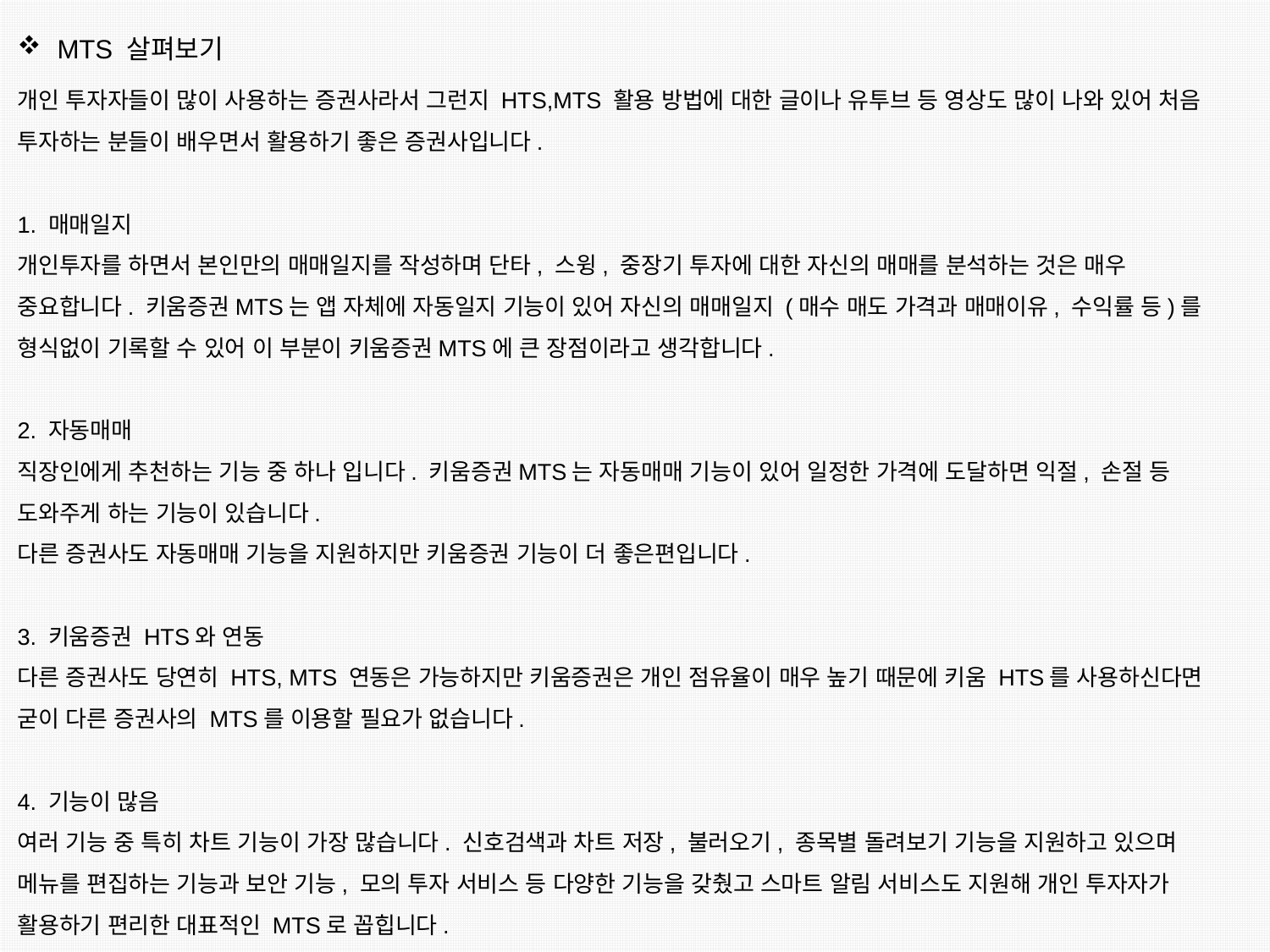

MTS 살펴보기
개인 투자자들이 많이 사용하는 증권사라서 그런지 HTS,MTS 활용 방법에 대한 글이나 유투브 등 영상도 많이 나와 있어 처음 투자하는 분들이 배우면서 활용하기 좋은 증권사입니다.
1. 매매일지
개인투자를 하면서 본인만의 매매일지를 작성하며 단타, 스윙, 중장기 투자에 대한 자신의 매매를 분석하는 것은 매우 중요합니다. 키움증권MTS는 앱 자체에 자동일지 기능이 있어 자신의 매매일지 (매수 매도 가격과 매매이유, 수익률 등)를 형식없이 기록할 수 있어 이 부분이 키움증권MTS에 큰 장점이라고 생각합니다.

2. 자동매매
직장인에게 추천하는 기능 중 하나 입니다. 키움증권MTS는 자동매매 기능이 있어 일정한 가격에 도달하면 익절, 손절 등 도와주게 하는 기능이 있습니다.
다른 증권사도 자동매매 기능을 지원하지만 키움증권 기능이 더 좋은편입니다.

3. 키움증권 HTS와 연동
다른 증권사도 당연히 HTS, MTS 연동은 가능하지만 키움증권은 개인 점유율이 매우 높기 때문에 키움 HTS를 사용하신다면 굳이 다른 증권사의 MTS를 이용할 필요가 없습니다.
4. 기능이 많음
여러 기능 중 특히 차트 기능이 가장 많습니다. 신호검색과 차트 저장, 불러오기, 종목별 돌려보기 기능을 지원하고 있으며 메뉴를 편집하는 기능과 보안 기능, 모의 투자 서비스 등 다양한 기능을 갖췄고 스마트 알림 서비스도 지원해 개인 투자자가 활용하기 편리한 대표적인 MTS로 꼽힙니다.